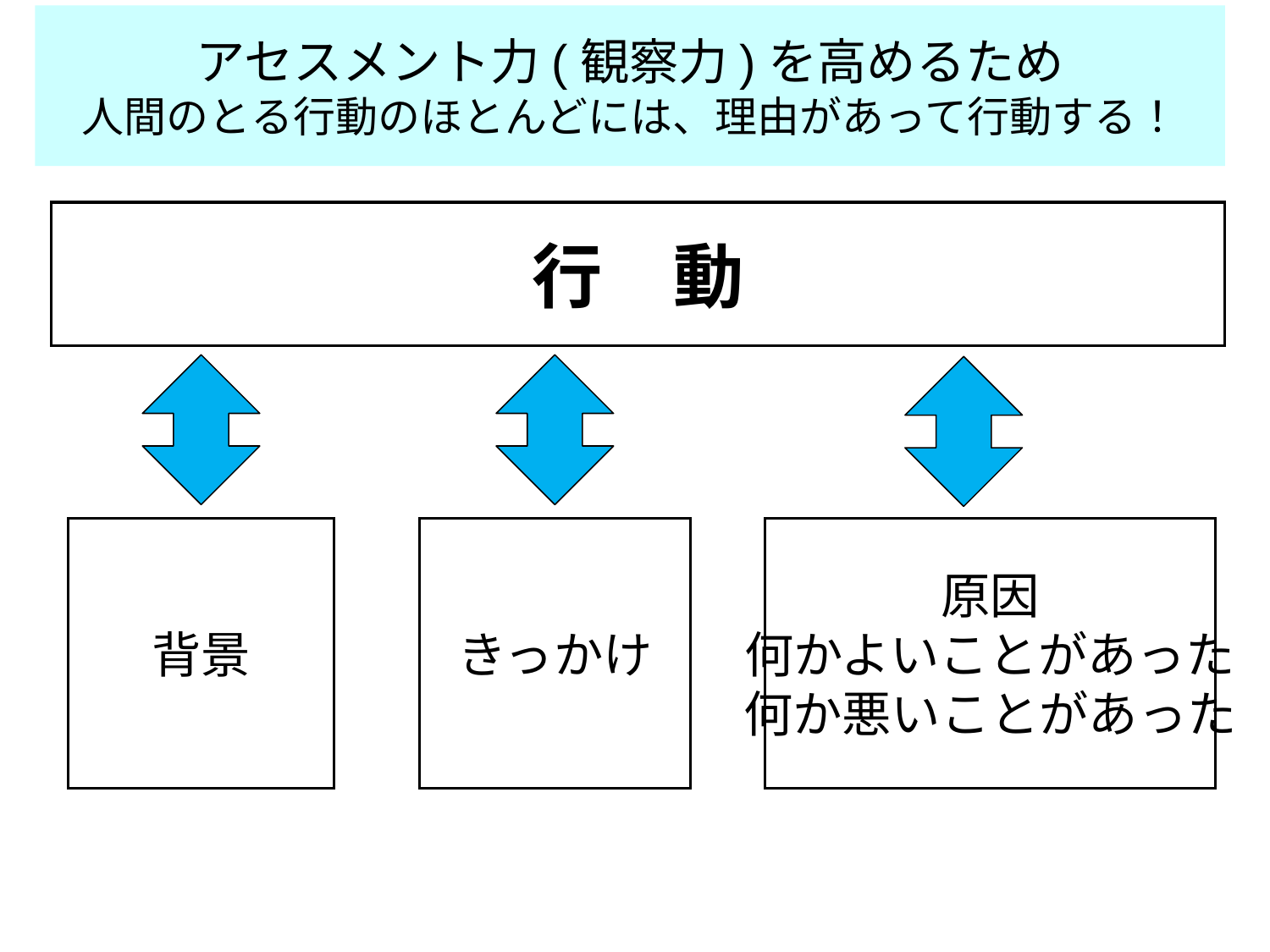

# アセスメント力(観察力)を高めるため 人間のとる行動のほとんどには、理由があって行動する！
行　動

背景
きっかけ
原因
何かよいことがあった
何か悪いことがあった